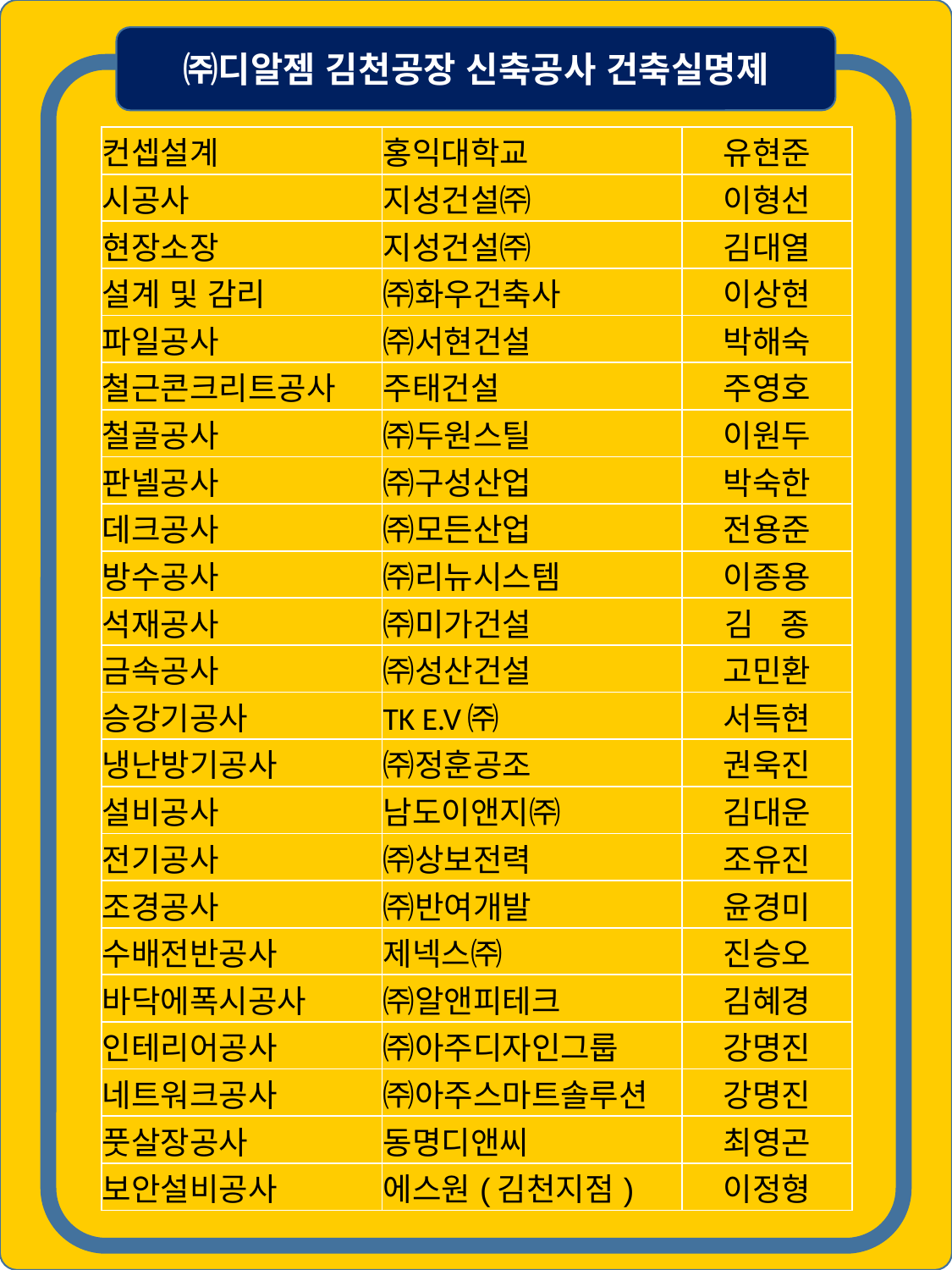

㈜디알젬 김천공장 신축공사 건축실명제

| 컨셉설계 | 홍익대학교 | 유현준 |
| --- | --- | --- |
| 시공사 | 지성건설㈜ | 이형선 |
| 현장소장 | 지성건설㈜ | 김대열 |
| 설계 및 감리 | ㈜화우건축사 | 이상현 |
| 파일공사 | ㈜서현건설 | 박해숙 |
| 철근콘크리트공사 | 주태건설 | 주영호 |
| 철골공사 | ㈜두원스틸 | 이원두 |
| 판넬공사 | ㈜구성산업 | 박숙한 |
| 데크공사 | ㈜모든산업 | 전용준 |
| 방수공사 | ㈜리뉴시스템 | 이종용 |
| 석재공사 | ㈜미가건설 | 김 종 |
| 금속공사 | ㈜성산건설 | 고민환 |
| 승강기공사 | TK E.V㈜ | 서득현 |
| 냉난방기공사 | ㈜정훈공조 | 권욱진 |
| 설비공사 | 남도이앤지㈜ | 김대운 |
| 전기공사 | ㈜상보전력 | 조유진 |
| 조경공사 | ㈜반여개발 | 윤경미 |
| 수배전반공사 | 제넥스㈜ | 진승오 |
| 바닥에폭시공사 | ㈜알앤피테크 | 김혜경 |
| 인테리어공사 | ㈜아주디자인그룹 | 강명진 |
| 네트워크공사 | ㈜아주스마트솔루션 | 강명진 |
| 풋살장공사 | 동명디앤씨 | 최영곤 |
| 보안설비공사 | 에스원(김천지점) | 이정형 |